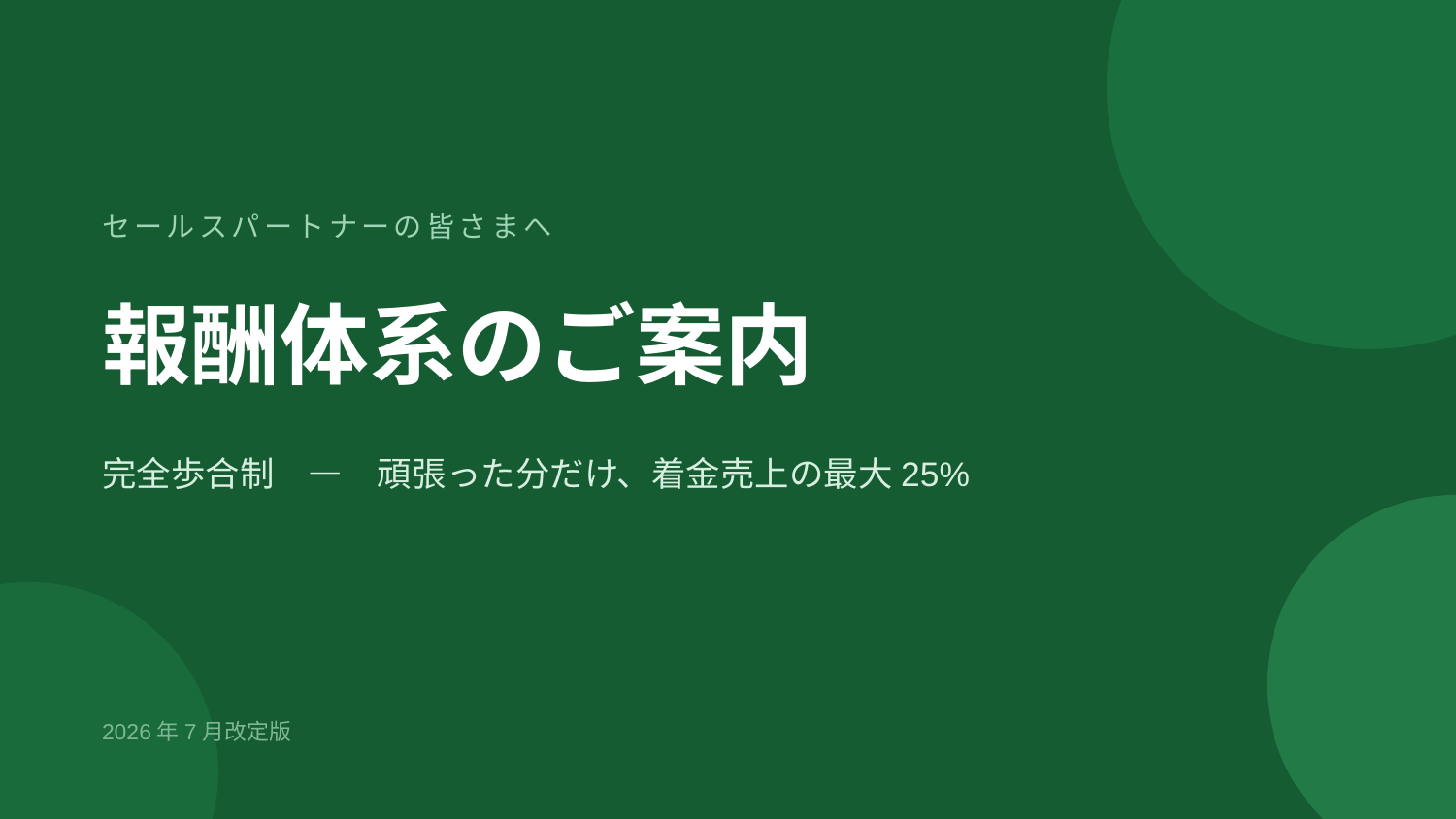

セールスパートナーの皆さまへ
報酬体系のご案内
完全歩合制　—　頑張った分だけ、着金売上の最大25%

2026年7月改定版